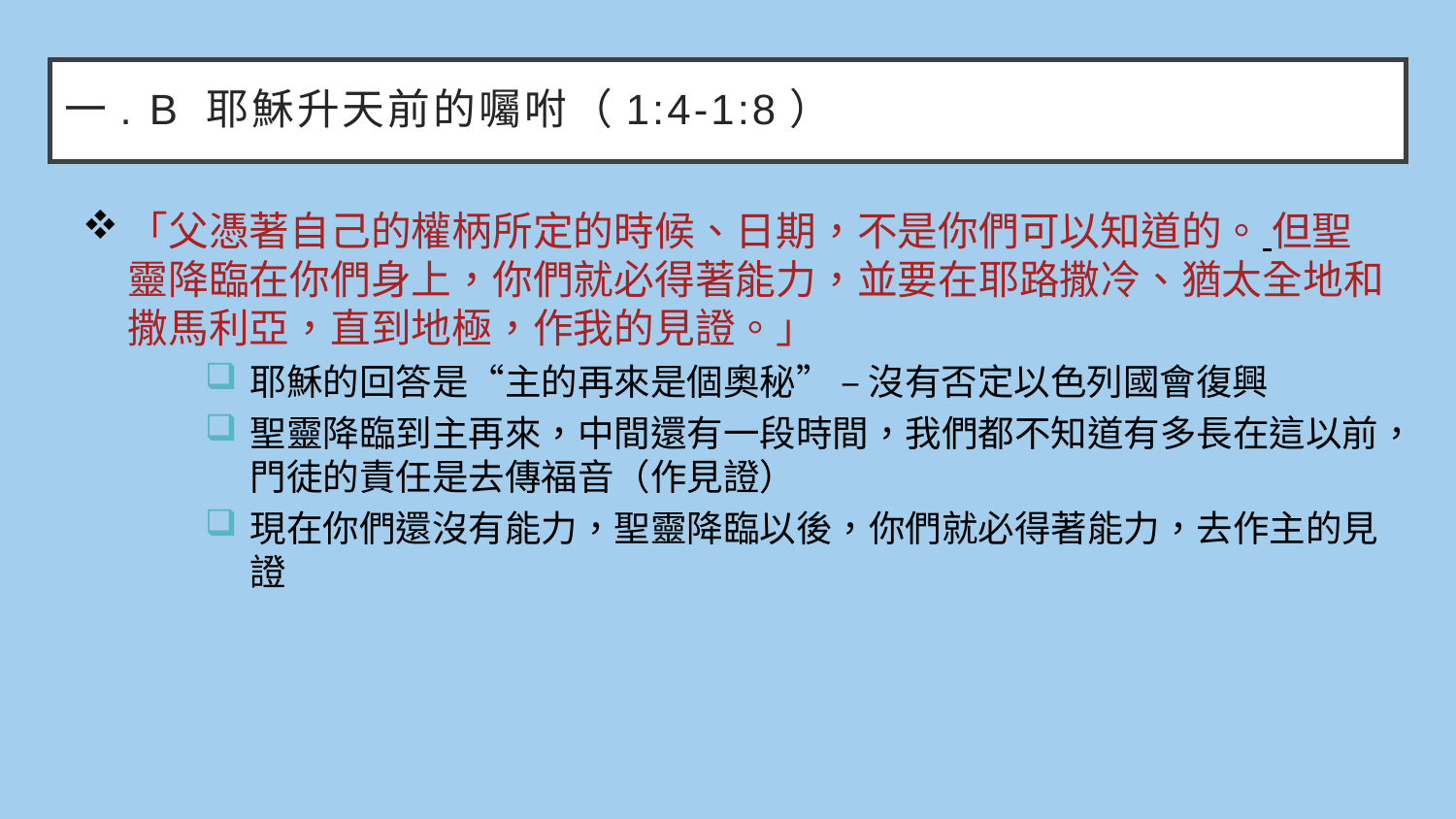

# 一. B 耶穌升天前的囑咐（1:4-1:8）
「父憑著自己的權柄所定的時候、日期，不是你們可以知道的。 但聖靈降臨在你們身上，你們就必得著能力，並要在耶路撒冷、猶太全地和撒馬利亞，直到地極，作我的見證。」
耶穌的回答是“主的再來是個奧秘” – 沒有否定以色列國會復興
聖靈降臨到主再來，中間還有一段時間，我們都不知道有多長在這以前，門徒的責任是去傳福音（作見證）
現在你們還沒有能力，聖靈降臨以後，你們就必得著能力，去作主的見證